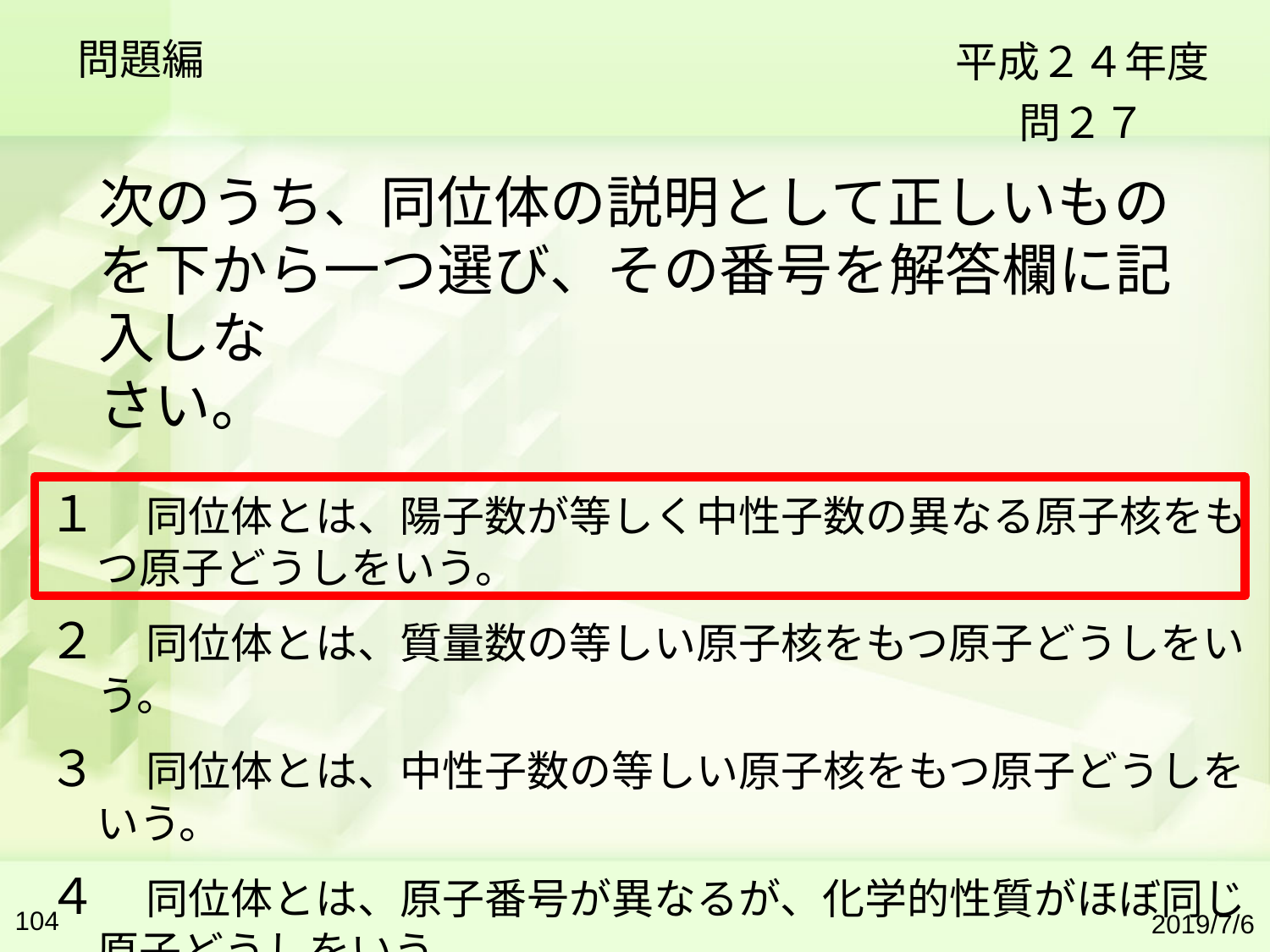

問題編
平成２４年度
問２７
次のうち、同位体の説明として正しいものを下から一つ選び、その番号を解答欄に記入しな
さい。
１　同位体とは、陽子数が等しく中性子数の異なる原子核をもつ原子どうしをいう。
２　同位体とは、質量数の等しい原子核をもつ原子どうしをいう。
３　同位体とは、中性子数の等しい原子核をもつ原子どうしをいう。
４　同位体とは、原子番号が異なるが、化学的性質がほぼ同じ原子どうしをいう。

104
2019/7/6